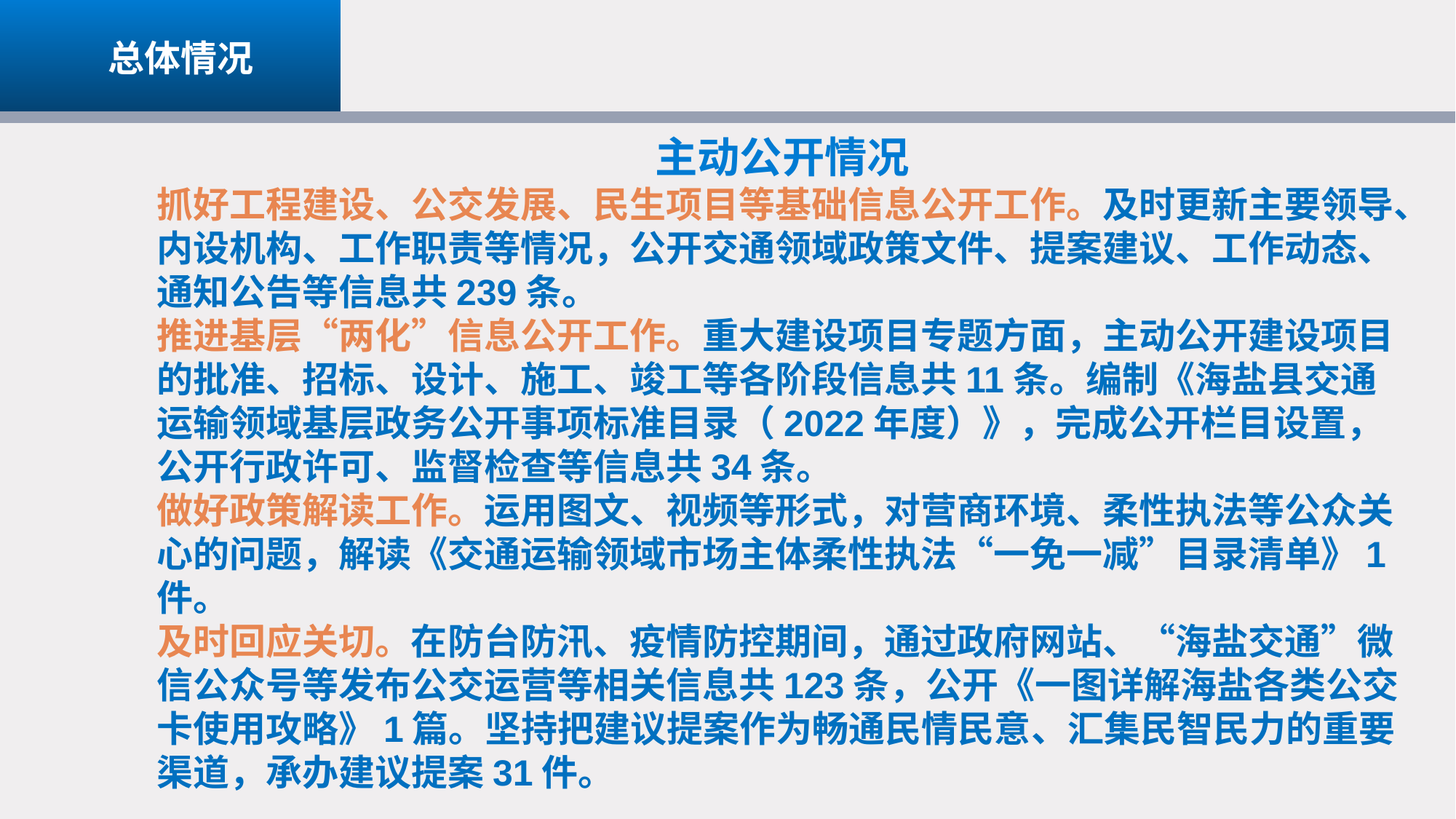

总体情况

主动公开情况
抓好工程建设、公交发展、民生项目等基础信息公开工作。及时更新主要领导、内设机构、工作职责等情况，公开交通领域政策文件、提案建议、工作动态、通知公告等信息共239条。
推进基层“两化”信息公开工作。重大建设项目专题方面，主动公开建设项目的批准、招标、设计、施工、竣工等各阶段信息共11条。编制《海盐县交通运输领域基层政务公开事项标准目录（2022年度）》，完成公开栏目设置，公开行政许可、监督检查等信息共34条。
做好政策解读工作。运用图文、视频等形式，对营商环境、柔性执法等公众关心的问题，解读《交通运输领域市场主体柔性执法“一免一减”目录清单》1件。
及时回应关切。在防台防汛、疫情防控期间，通过政府网站、“海盐交通”微信公众号等发布公交运营等相关信息共123条，公开《一图详解海盐各类公交卡使用攻略》1篇。坚持把建议提案作为畅通民情民意、汇集民智民力的重要渠道，承办建议提案31件。